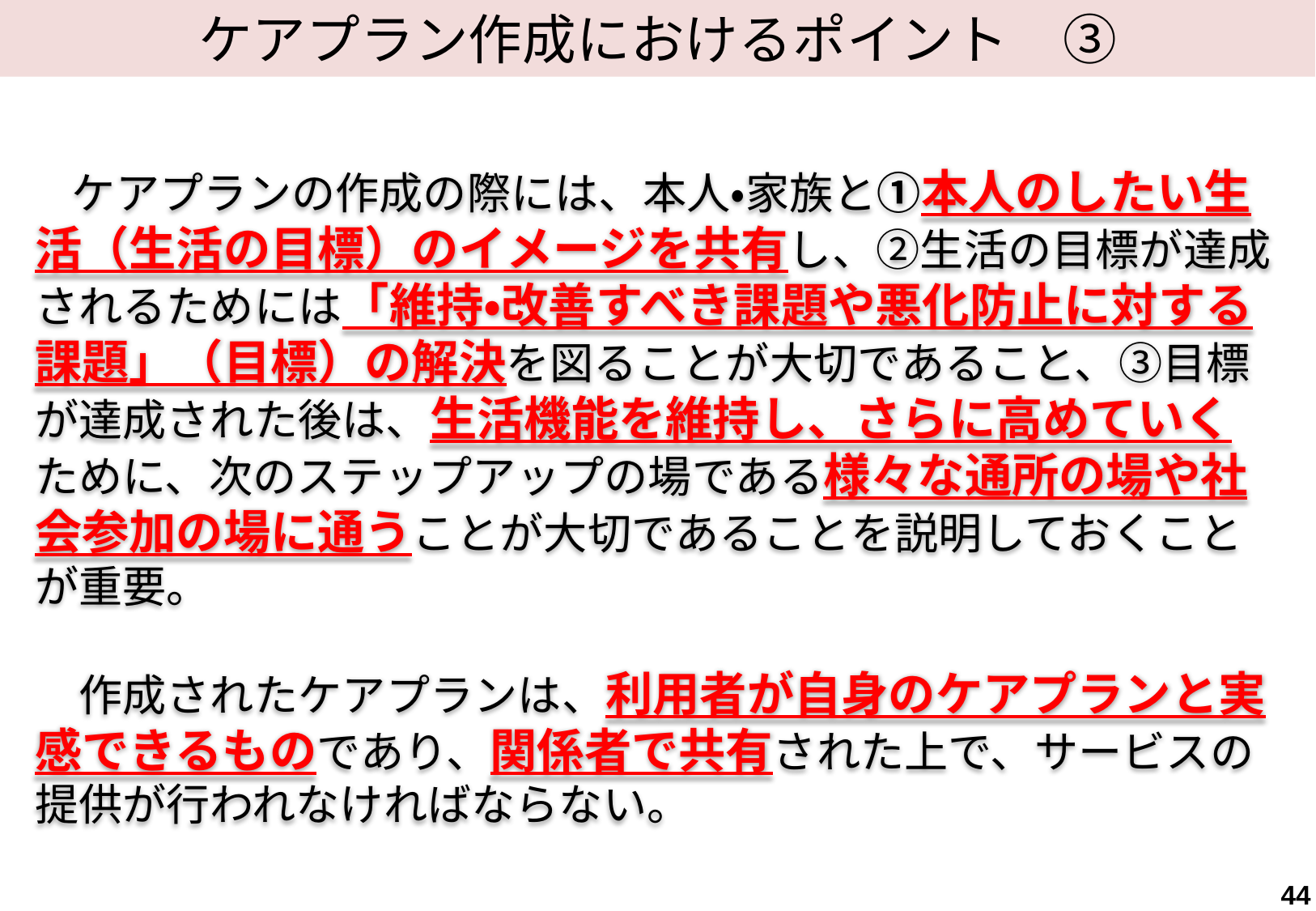

ケアプラン作成におけるポイント　③
　ケアプランの作成の際には、本人・家族と①本人のしたい生活（生活の目標）のイメージを共有し、②生活の目標が達成されるためには「維持・改善すべき課題や悪化防止に対する課題」（目標）の解決を図ることが大切であること、③目標が達成された後は、生活機能を維持し、さらに高めていくために、次のステップアップの場である様々な通所の場や社会参加の場に通うことが大切であることを説明しておくことが重要。

　作成されたケアプランは、利用者が自身のケアプランと実感できるものであり、関係者で共有された上で、サービスの提供が行われなければならない。
44